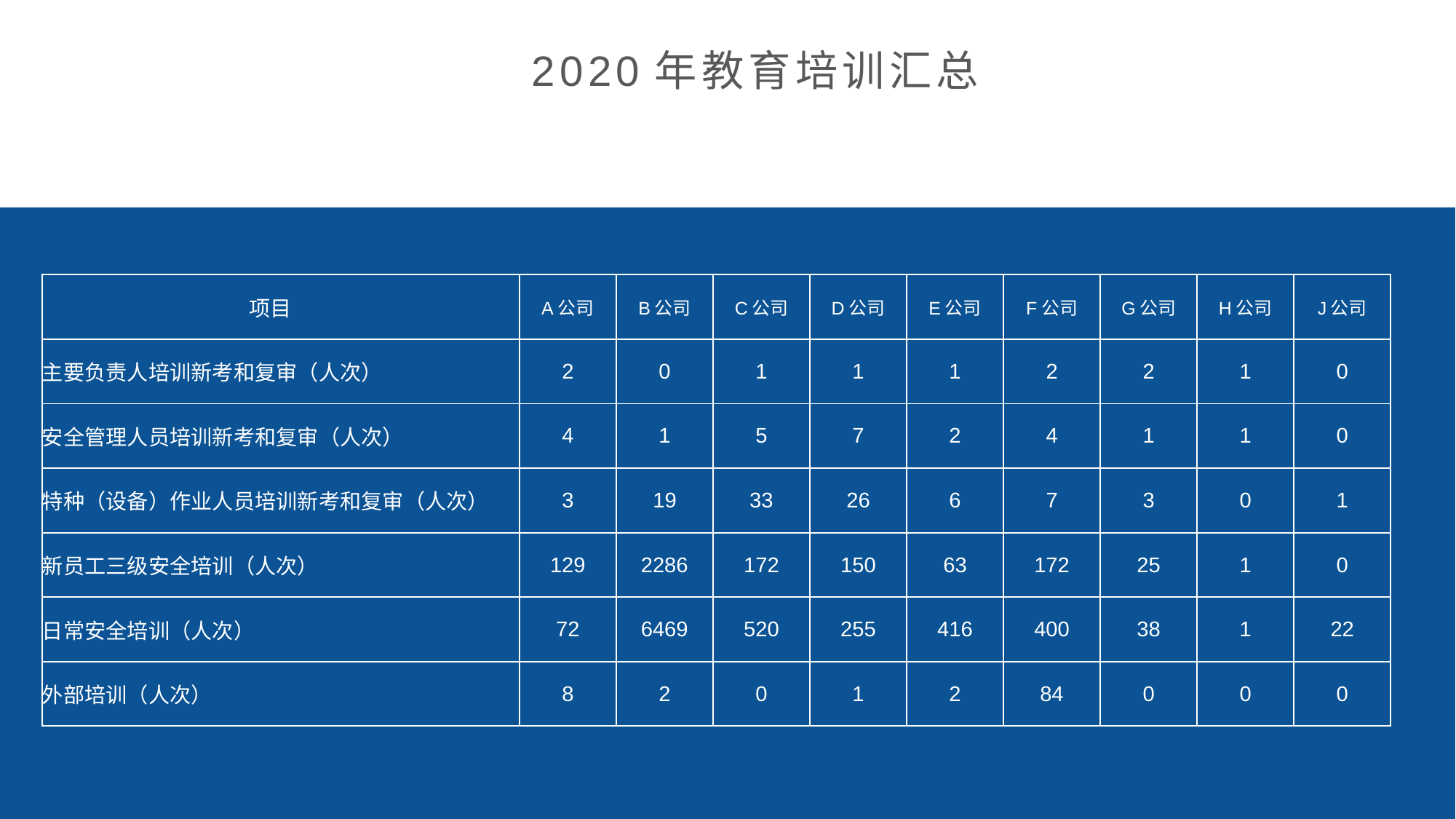

2020年教育培训汇总

| 项目 | A公司 | B公司 | C公司 | D公司 | E公司 | F公司 | G公司 | H公司 | J公司 |
| --- | --- | --- | --- | --- | --- | --- | --- | --- | --- |
| 主要负责人培训新考和复审（人次） | 2 | 0 | 1 | 1 | 1 | 2 | 2 | 1 | 0 |
| 安全管理人员培训新考和复审（人次） | 4 | 1 | 5 | 7 | 2 | 4 | 1 | 1 | 0 |
| 特种（设备）作业人员培训新考和复审（人次） | 3 | 19 | 33 | 26 | 6 | 7 | 3 | 0 | 1 |
| 新员工三级安全培训（人次） | 129 | 2286 | 172 | 150 | 63 | 172 | 25 | 1 | 0 |
| 日常安全培训（人次） | 72 | 6469 | 520 | 255 | 416 | 400 | 38 | 1 | 22 |
| 外部培训（人次） | 8 | 2 | 0 | 1 | 2 | 84 | 0 | 0 | 0 |